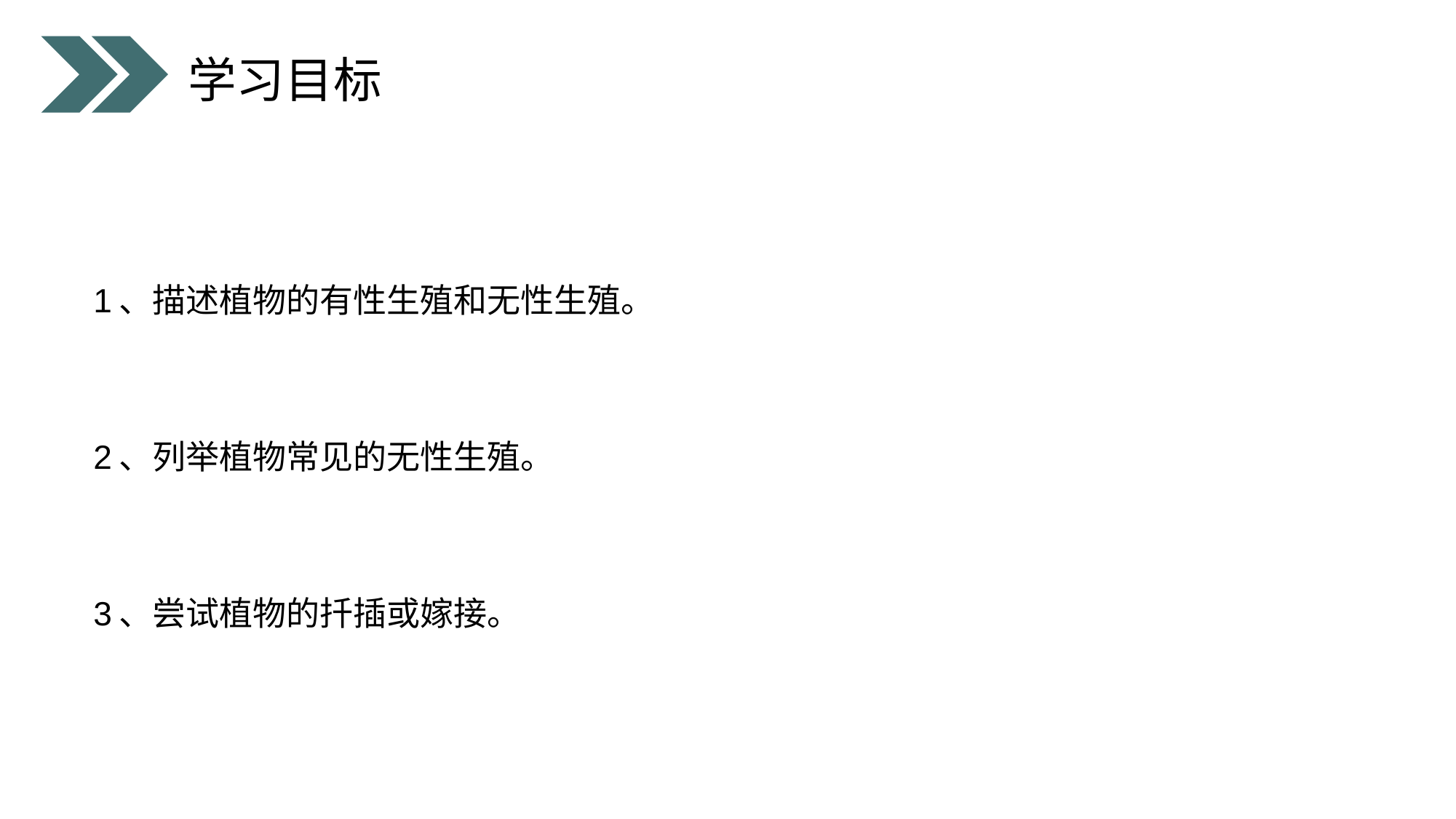

学习目标
1、描述植物的有性生殖和无性生殖。
2、列举植物常见的无性生殖。
3、尝试植物的扦插或嫁接。